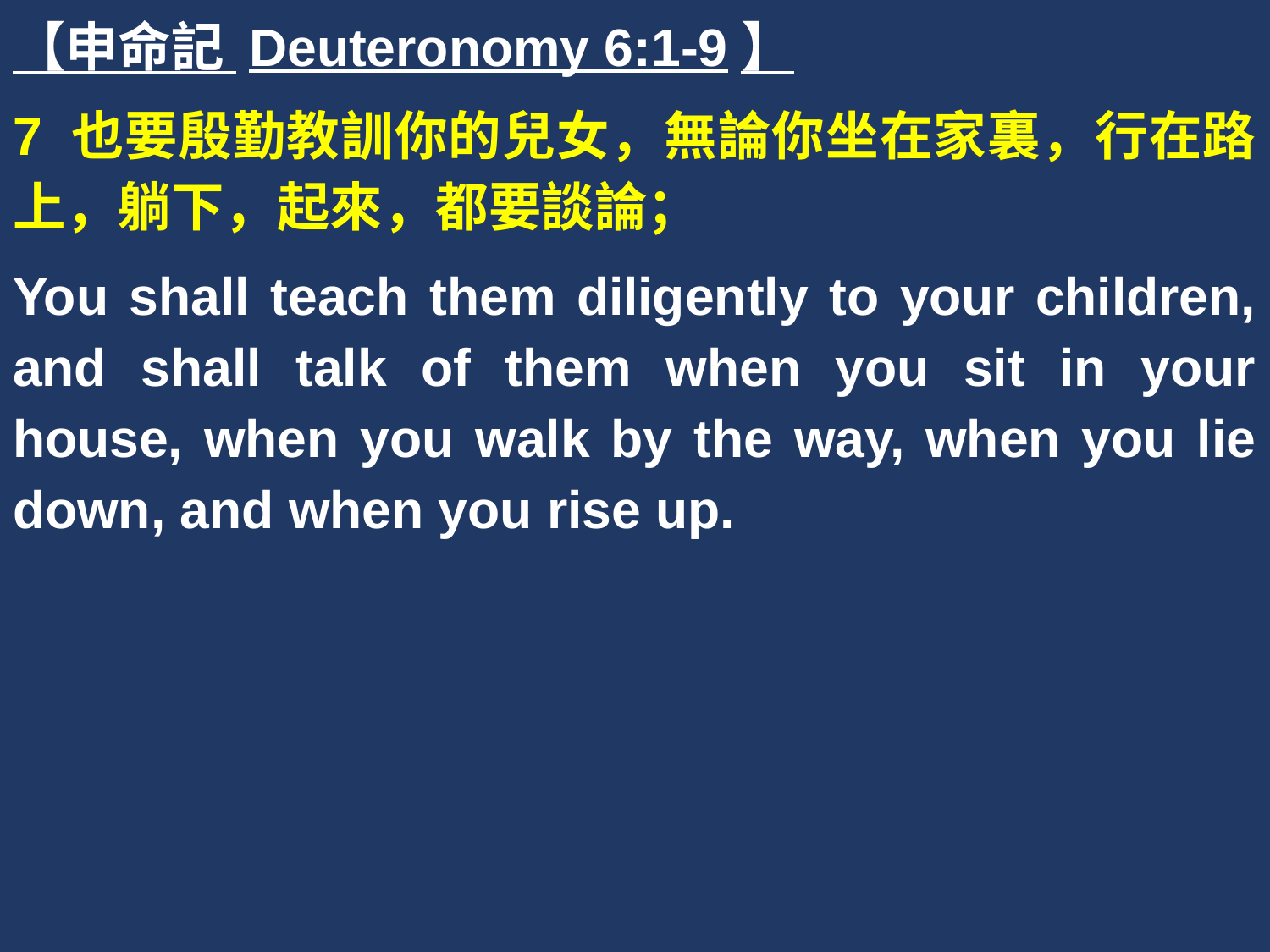

【申命記 Deuteronomy 6:1-9】
7 也要殷勤教訓你的兒女，無論你坐在家裏，行在路上，躺下，起來，都要談論；
You shall teach them diligently to your children, and shall talk of them when you sit in your house, when you walk by the way, when you lie down, and when you rise up.